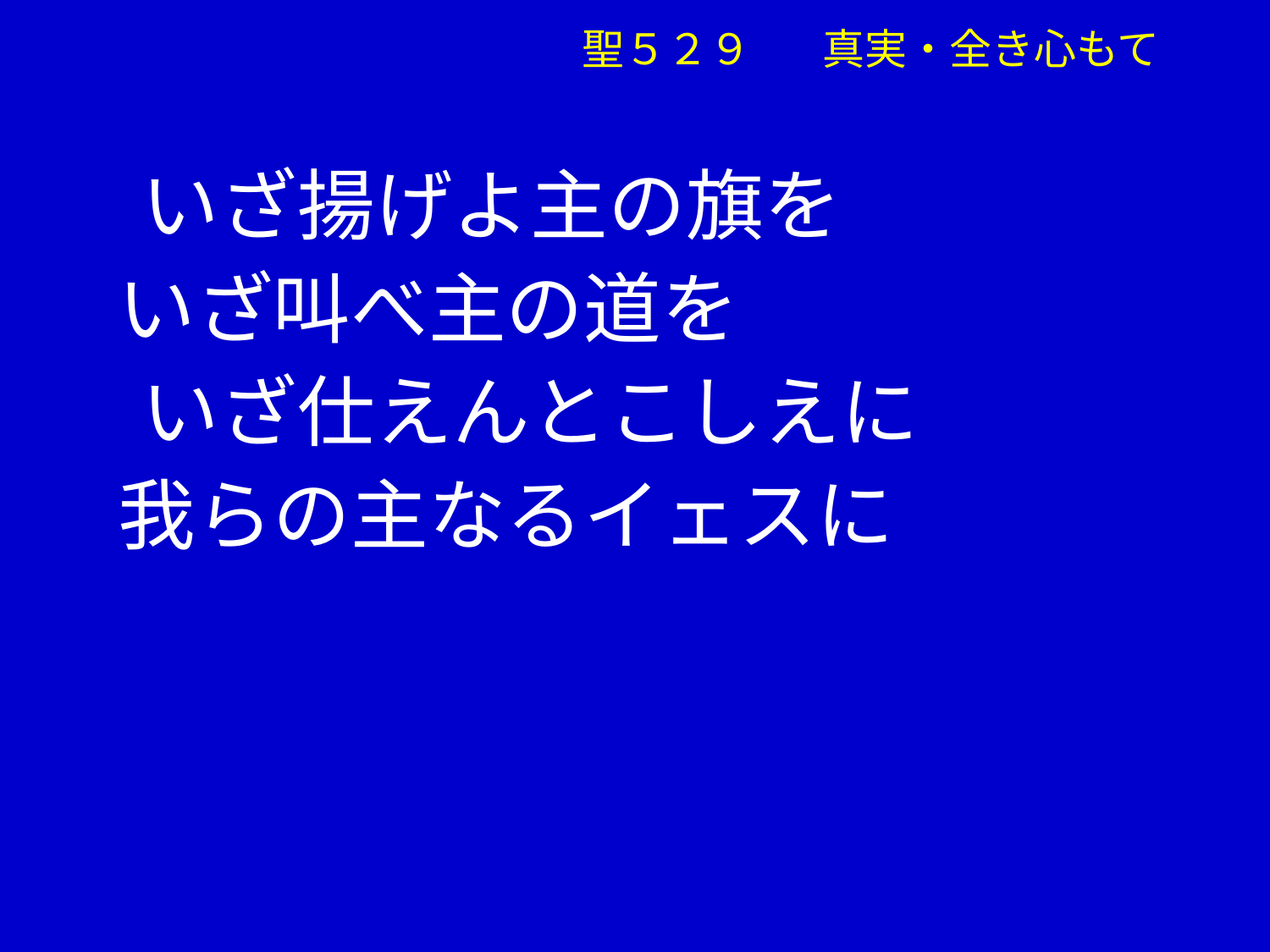

聖５２９   　真実・全き心もて
　 いざ揚げよ主の旗を
   いざ叫べ主の道を
　 いざ仕えんとこしえに
   我らの主なるイェスに